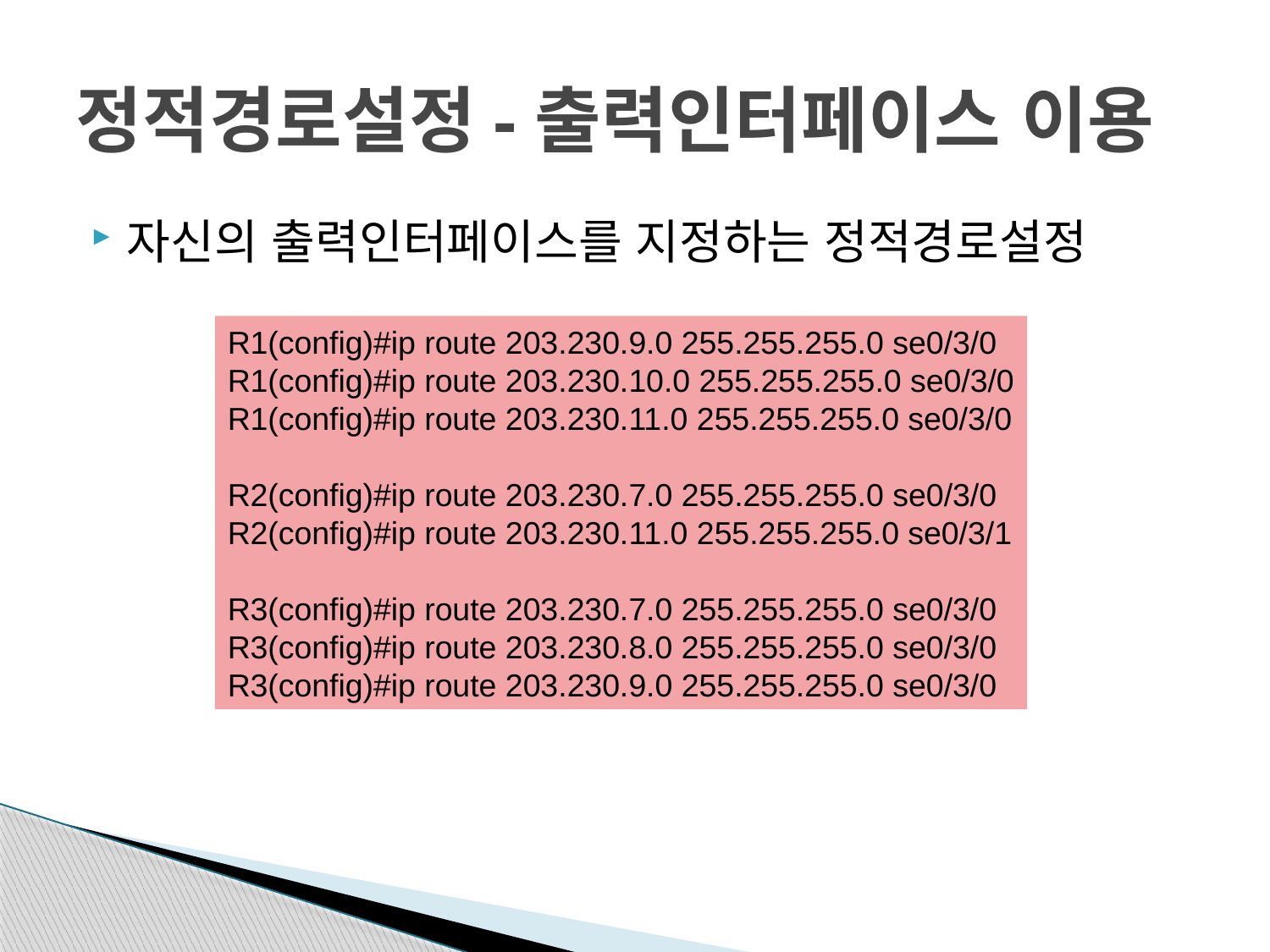

# 정적경로설정-출력인터페이스 이용
자신의 출력인터페이스를 지정하는 정적경로설정
R1(config)#ip route 203.230.9.0 255.255.255.0 se0/3/0
R1(config)#ip route 203.230.10.0 255.255.255.0 se0/3/0
R1(config)#ip route 203.230.11.0 255.255.255.0 se0/3/0

R2(config)#ip route 203.230.7.0 255.255.255.0 se0/3/0
R2(config)#ip route 203.230.11.0 255.255.255.0 se0/3/1

R3(config)#ip route 203.230.7.0 255.255.255.0 se0/3/0
R3(config)#ip route 203.230.8.0 255.255.255.0 se0/3/0
R3(config)#ip route 203.230.9.0 255.255.255.0 se0/3/0